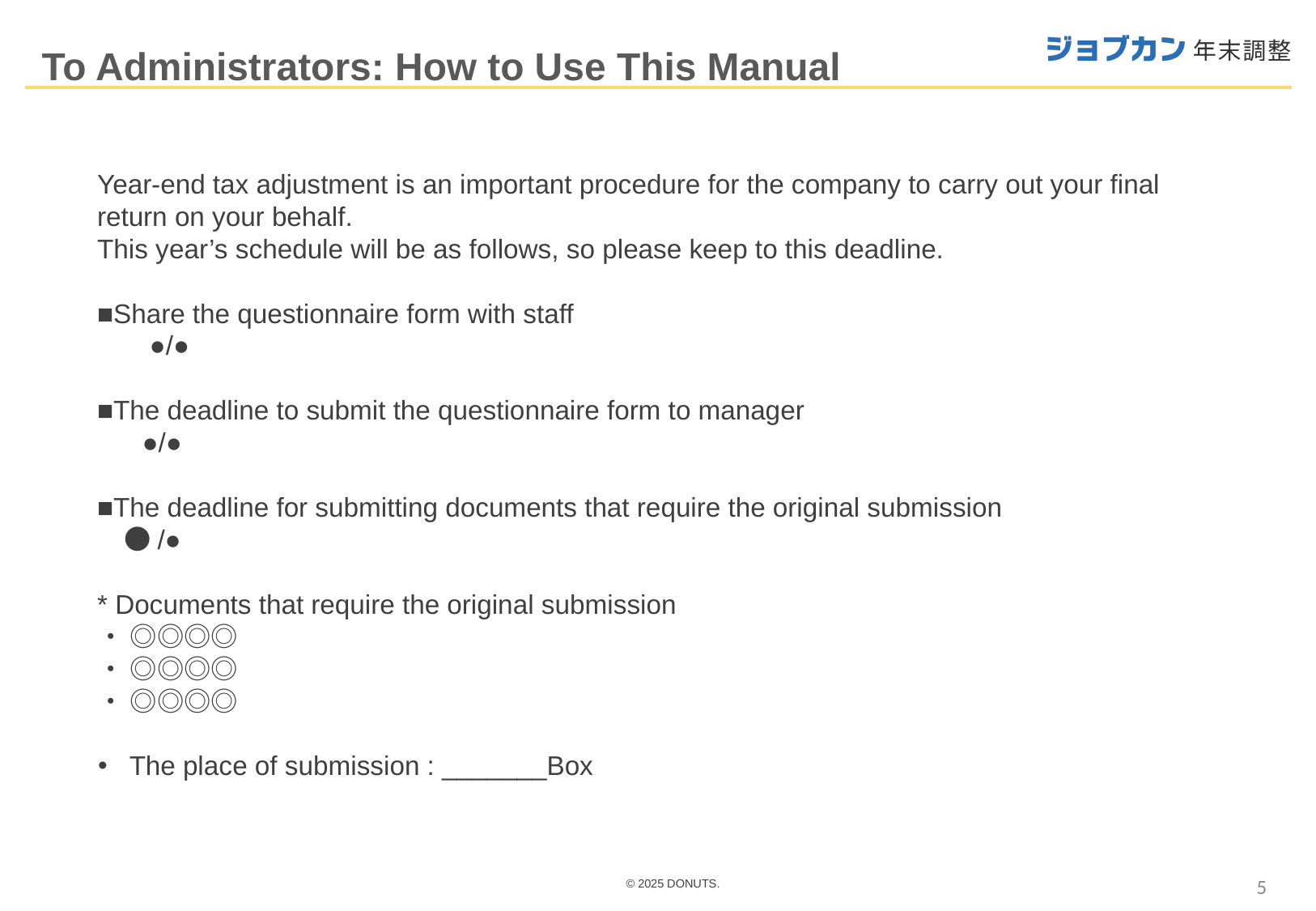

To Administrators: How to Use This Manual
Year-end tax adjustment is an important procedure for the company to carry out your final return on your behalf.
This year’s schedule will be as follows, so please keep to this deadline.

■Share the questionnaire form with staff
       ●/●

■The deadline to submit the questionnaire form to manager
      ●/●

■The deadline for submitting documents that require the original submission
　●/●

* Documents that require the original submission
・ ◎◎◎◎
・ ◎◎◎◎
・ ◎◎◎◎

The place of submission : _______Box

5